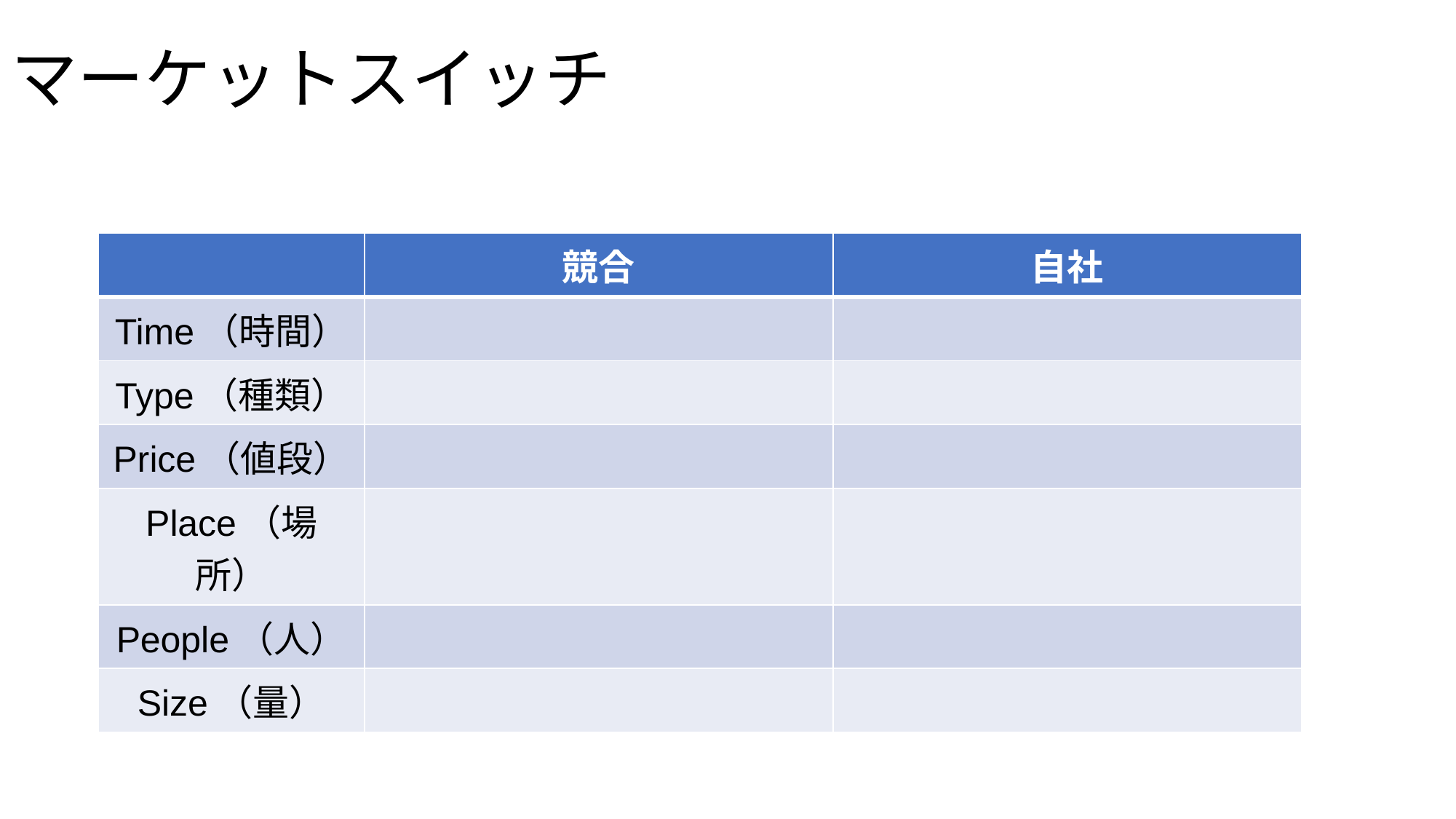

# マーケットスイッチ
|  | 競合 | 自社 |
| --- | --- | --- |
| Time（時間） |  |  |
| Type（種類） |  |  |
| Price（値段） |  |  |
| Place（場所） |  |  |
| People（人） |  |  |
| Size（量） |  |  |